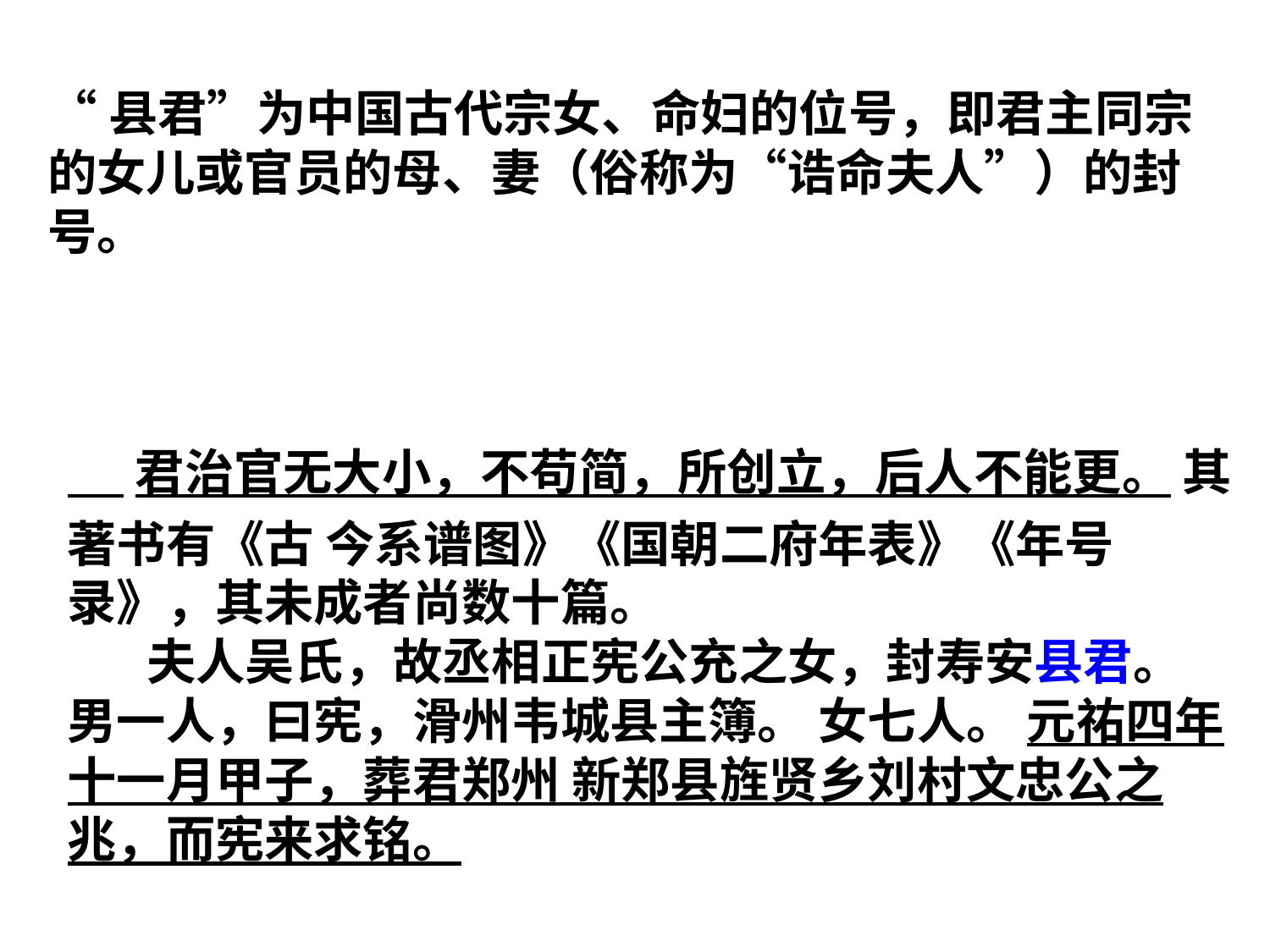

“县君”为中国古代宗女、命妇的位号，即君主同宗的女儿或官员的母、妻（俗称为“诰命夫人”）的封号。
     君治官无大小，不苟简，所创立，后人不能更。 其著书有《古 今系谱图》《国朝二府年表》《年号录》，其未成者尚数十篇。
      夫人吴氏，故丞相正宪公充之女，封寿安县君。 男一人，曰宪，滑州韦城县主簿。 女七人。 元祐四年十一月甲子，葬君郑州 新郑县旌贤乡刘村文忠公之兆，而宪来求铭。